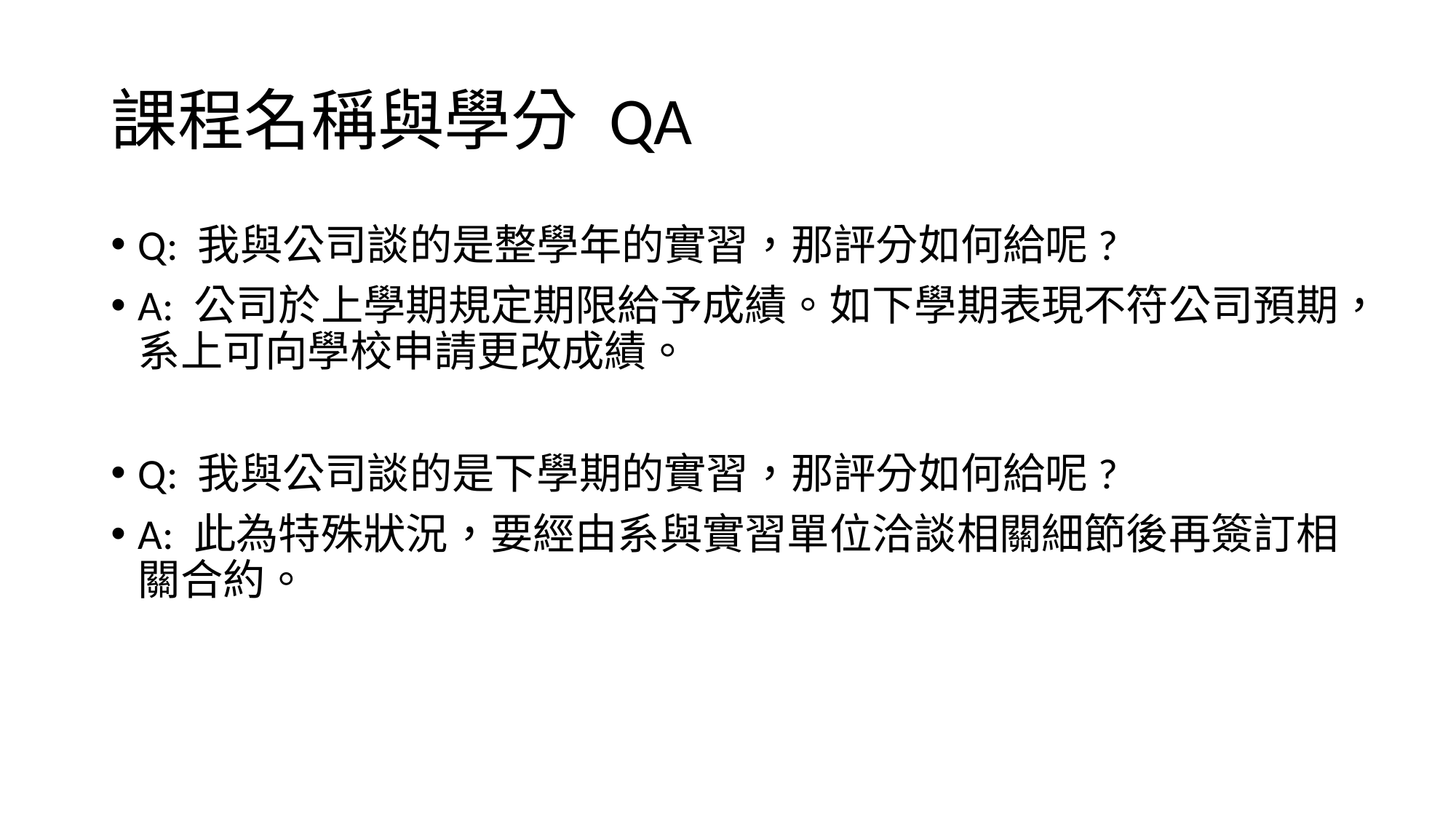

# 課程名稱與學分 QA
Q: 我與公司談的是整學年的實習，那評分如何給呢?
A: 公司於上學期規定期限給予成績。如下學期表現不符公司預期，系上可向學校申請更改成績。

Q: 我與公司談的是下學期的實習，那評分如何給呢?
A: 此為特殊狀況，要經由系與實習單位洽談相關細節後再簽訂相關合約。